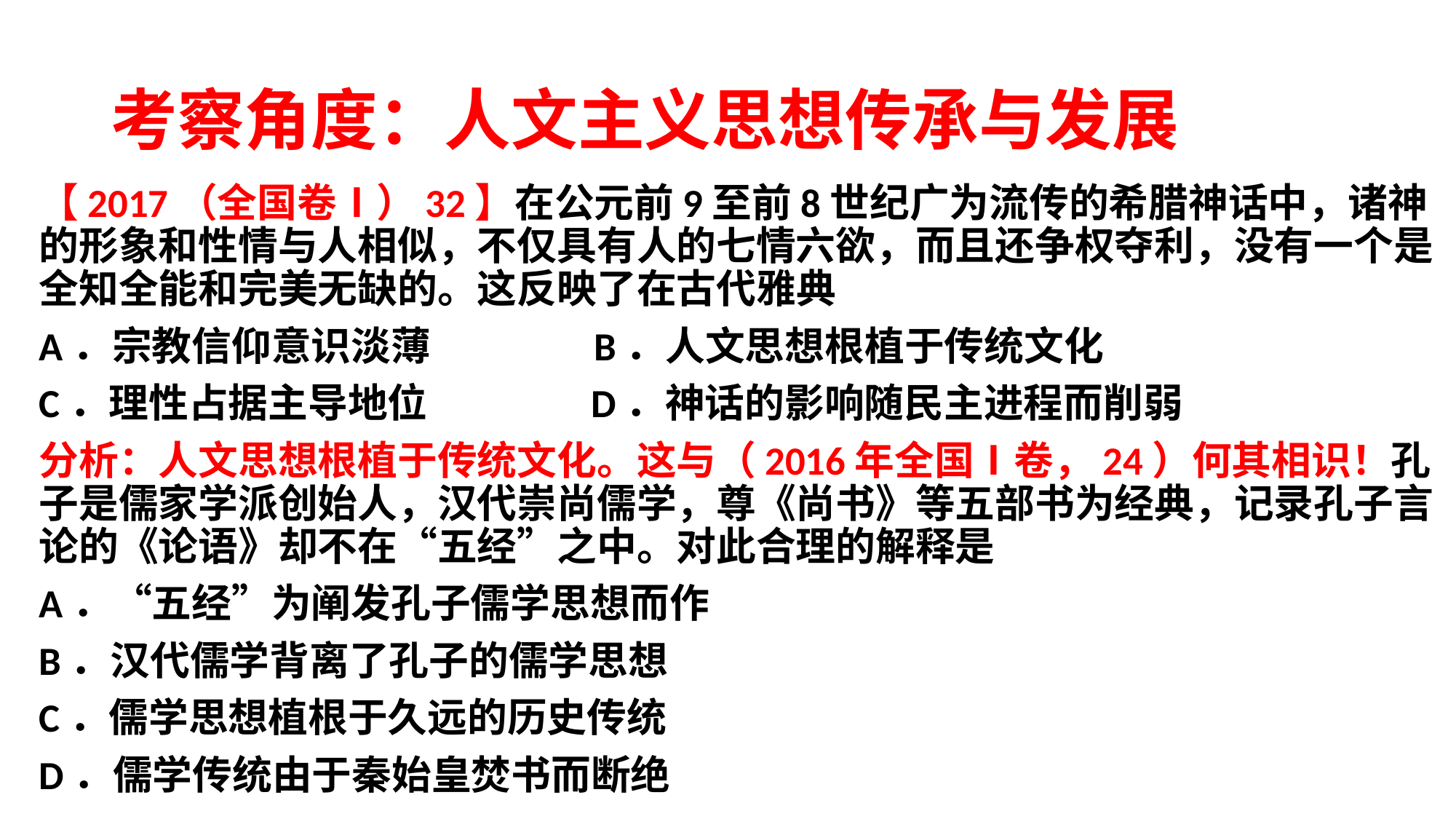

# 考察角度：人文主义思想传承与发展
【2017（全国卷Ⅰ）32】在公元前9至前8世纪广为流传的希腊神话中，诸神的形象和性情与人相似，不仅具有人的七情六欲，而且还争权夺利，没有一个是全知全能和完美无缺的。这反映了在古代雅典
A．宗教信仰意识淡薄                 B．人文思想根植于传统文化
C．理性占据主导地位                 D．神话的影响随民主进程而削弱
分析：人文思想根植于传统文化。这与（2016年全国Ⅰ卷，24）何其相识！孔子是儒家学派创始人，汉代崇尚儒学，尊《尚书》等五部书为经典，记录孔子言论的《论语》却不在“五经”之中。对此合理的解释是
A．“五经”为阐发孔子儒学思想而作
B．汉代儒学背离了孔子的儒学思想
C．儒学思想植根于久远的历史传统
D．儒学传统由于秦始皇焚书而断绝